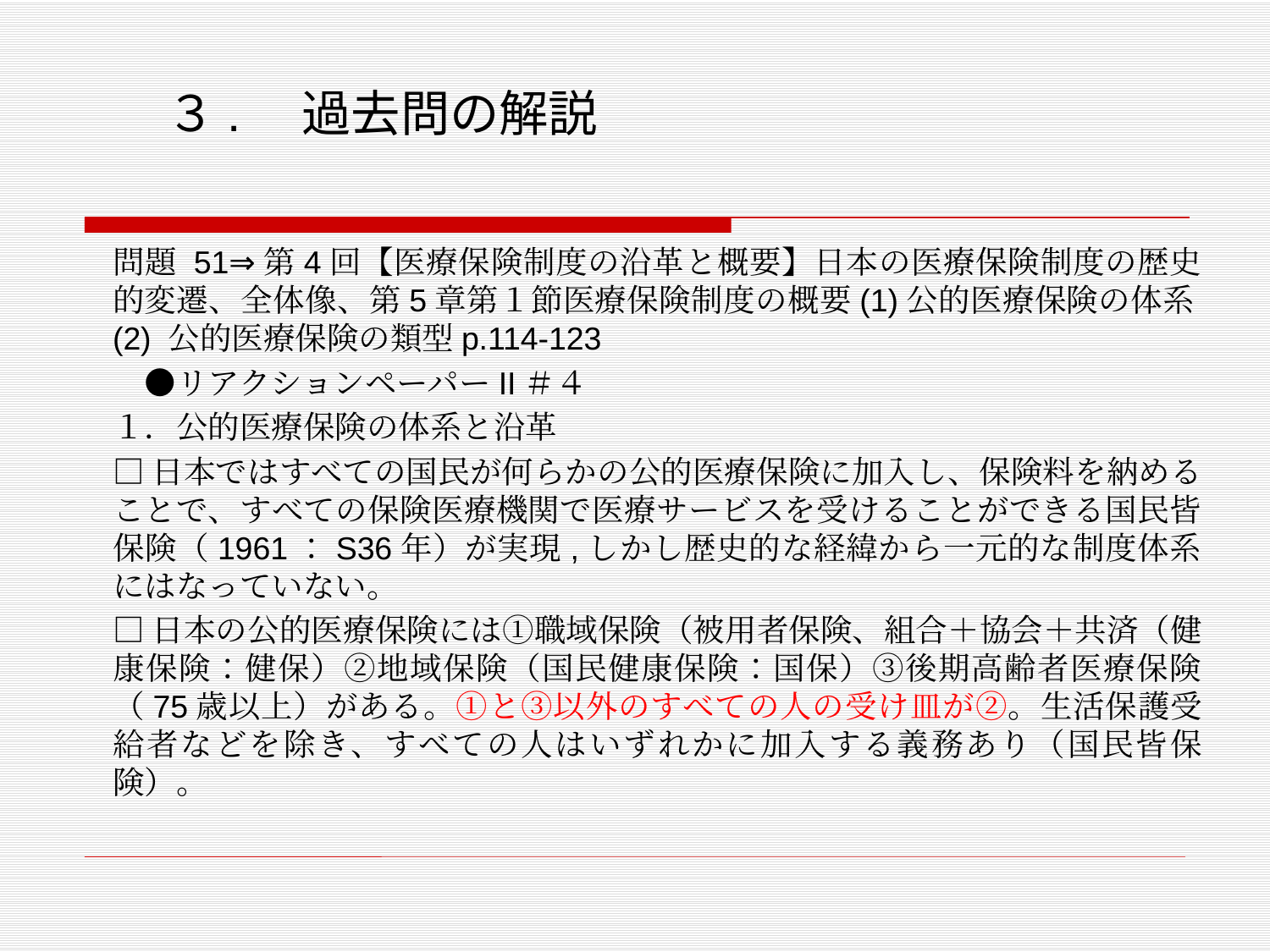

# ３.　過去問の解説
問題 51⇒第4回【医療保険制度の沿革と概要】日本の医療保険制度の歴史的変遷、全体像、第5章第１節医療保険制度の概要(1)公的医療保険の体系(2) 公的医療保険の類型p.114-123
　●リアクションペーパーII＃４
１．公的医療保険の体系と沿革
□日本ではすべての国民が何らかの公的医療保険に加入し、保険料を納めることで、すべての保険医療機関で医療サービスを受けることができる国民皆保険（1961：S36年）が実現,しかし歴史的な経緯から一元的な制度体系にはなっていない。
□日本の公的医療保険には①職域保険（被用者保険、組合＋協会＋共済（健康保険：健保）②地域保険（国民健康保険：国保）③後期高齢者医療保険（75歳以上）がある。①と③以外のすべての人の受け皿が②。生活保護受給者などを除き、すべての人はいずれかに加入する義務あり（国民皆保険）。